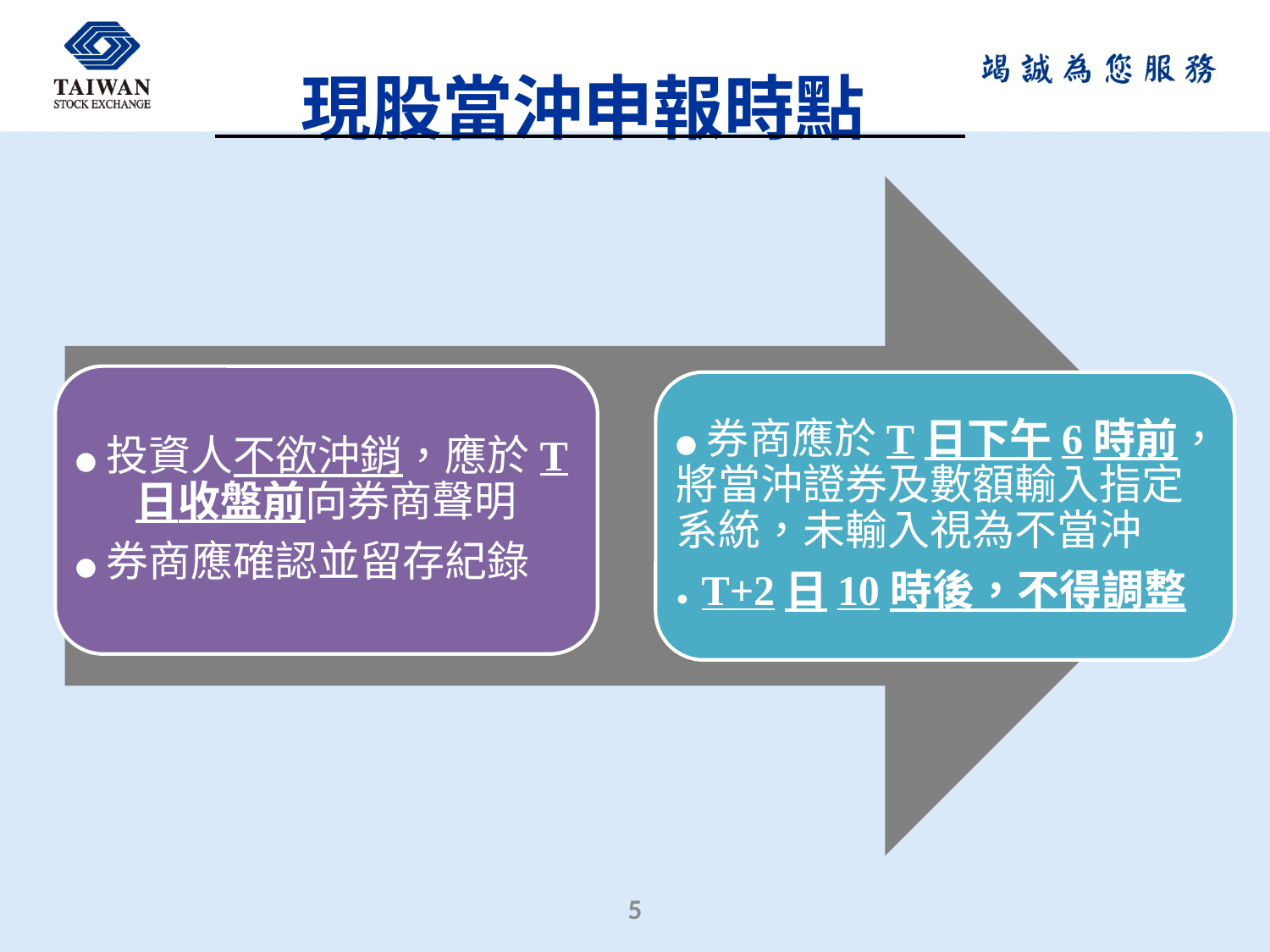

# 現股當沖申報時點
● 投資人不欲沖銷，應於T日收盤前向券商聲明
● 券商應確認並留存紀錄
● 券商應於T日下午6時前，將當沖證券及數額輸入指定系統，未輸入視為不當沖
● T+2日10時後，不得調整
5